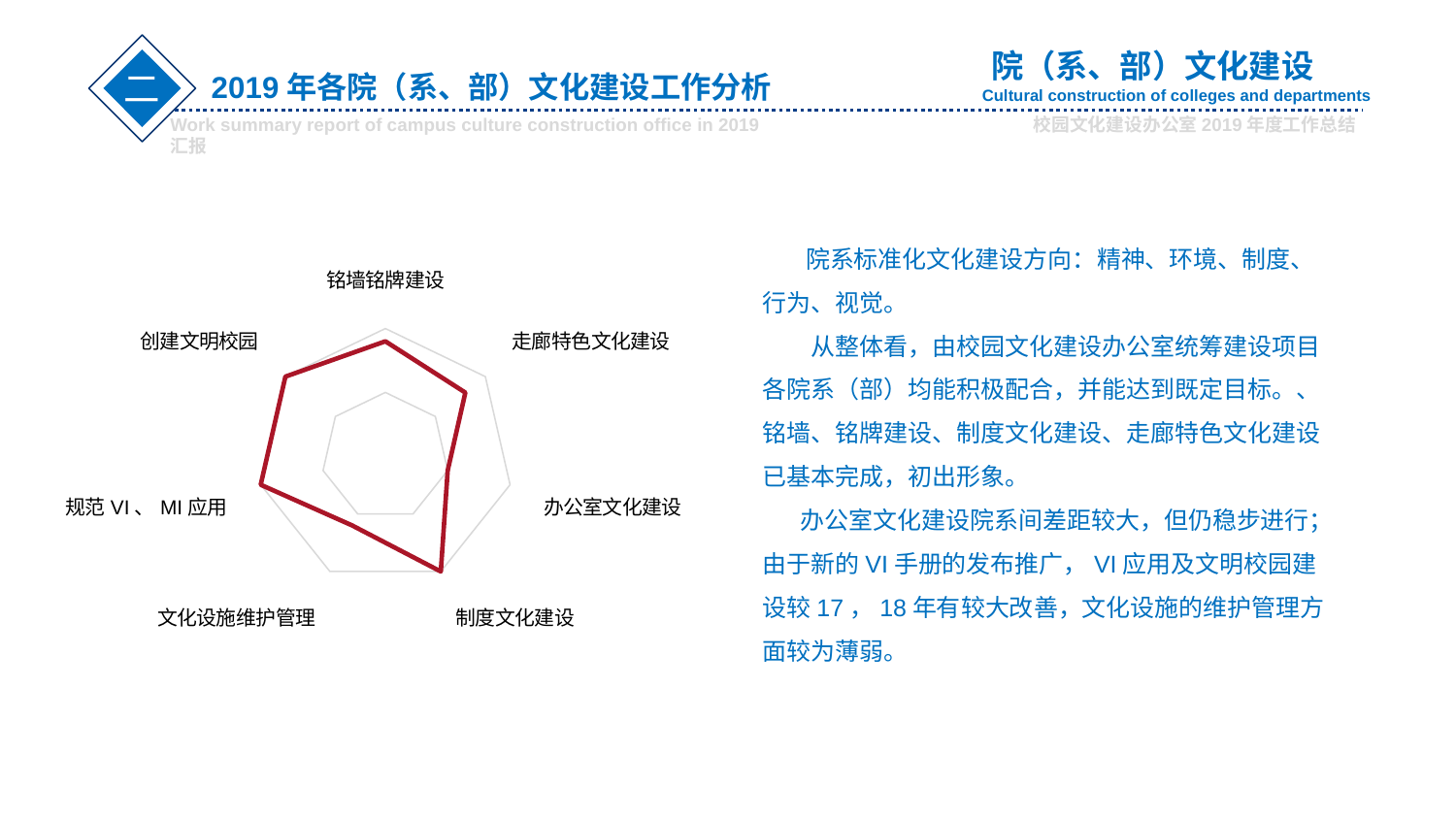

二
院（系、部）文化建设
2019年各院（系、部）文化建设工作分析
Work summary report of campus culture construction office in 2019                                                     校园文化建设办公室2019年度工作总结汇报
Cultural construction of colleges and departments

### Chart

| Category | 0 |
|---|---|
| 铭墙铭牌建设 | 90.0 |
| 走廊特色文化建设 | 80.0 |
| 办公室文化建设 | 50.0 |
| 制度文化建设 | 100.0 |
| 文化设施维护管理 | 60.0 |
| 规范VI、MI应用 | 100.0 |
| 创建文明校园 | 100.0 |
       院系标准化文化建设方向：精神、环境、制度、行为、视觉。
        从整体看，由校园文化建设办公室统筹建设项目各院系（部）均能积极配合，并能达到既定目标。、铭墙、铭牌建设、制度文化建设、走廊特色文化建设已基本完成，初出形象。
      办公室文化建设院系间差距较大，但仍稳步进行；由于新的VI手册的发布推广，VI应用及文明校园建设较17，18年有较大改善，文化设施的维护管理方面较为薄弱。